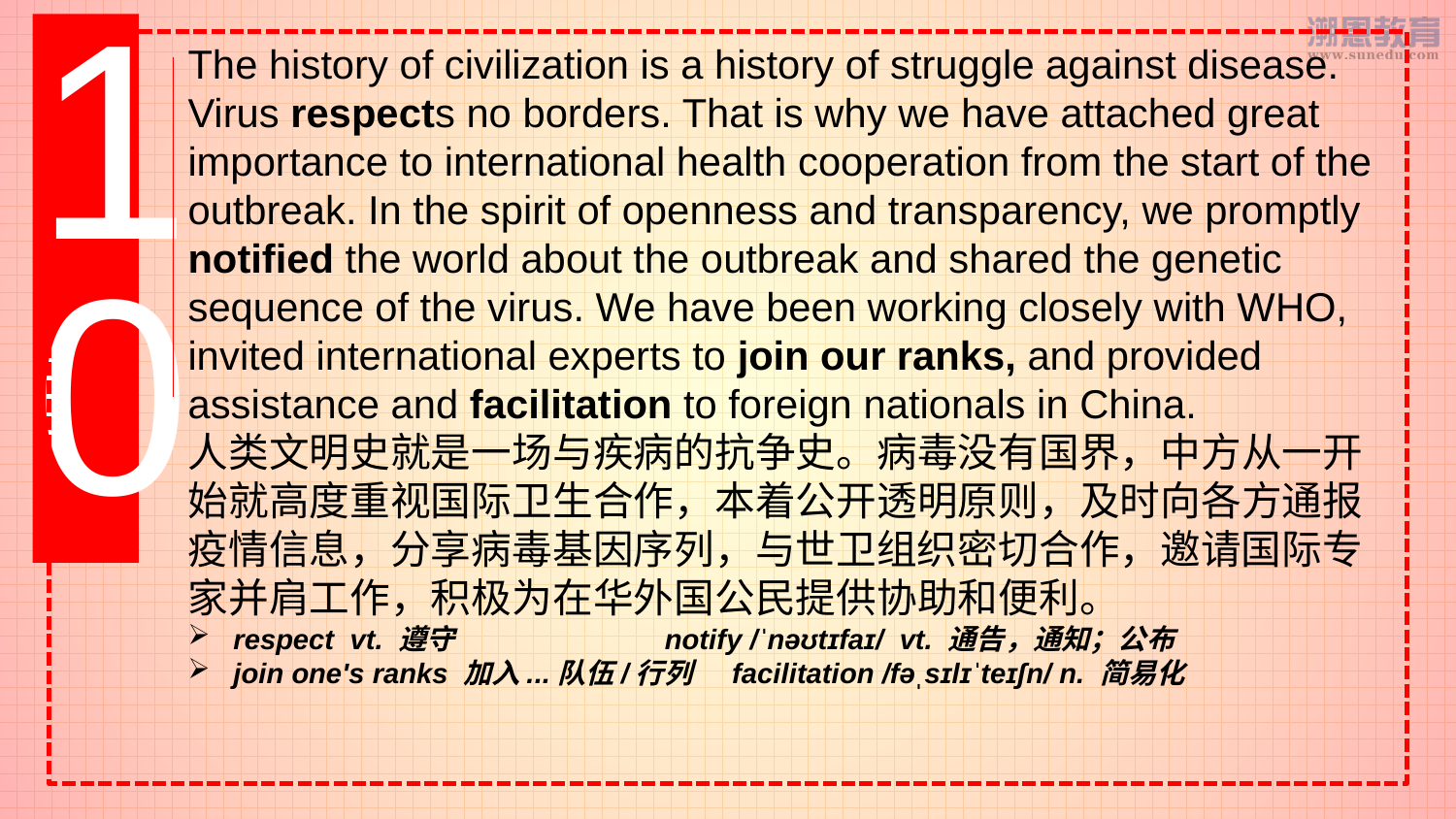

1
0

The history of civilization is a history of struggle against disease. Virus respects no borders. That is why we have attached great importance to international health cooperation from the start of the outbreak. In the spirit of openness and transparency, we promptly notified the world about the outbreak and shared the genetic sequence of the virus. We have been working closely with WHO, invited international experts to join our ranks, and provided assistance and facilitation to foreign nationals in China.
人类文明史就是一场与疾病的抗争史。病毒没有国界，中方从一开始就高度重视国际卫生合作，本着公开透明原则，及时向各方通报疫情信息，分享病毒基因序列，与世卫组织密切合作，邀请国际专家并肩工作，积极为在华外国公民提供协助和便利。
respect  vt. 遵守                               notify /ˈnəʊtɪfaɪ/  vt. 通告，通知；公布
join one's ranks 加入...队伍/行列     facilitation /fəˌsɪlɪˈteɪʃn/ n. 简易化